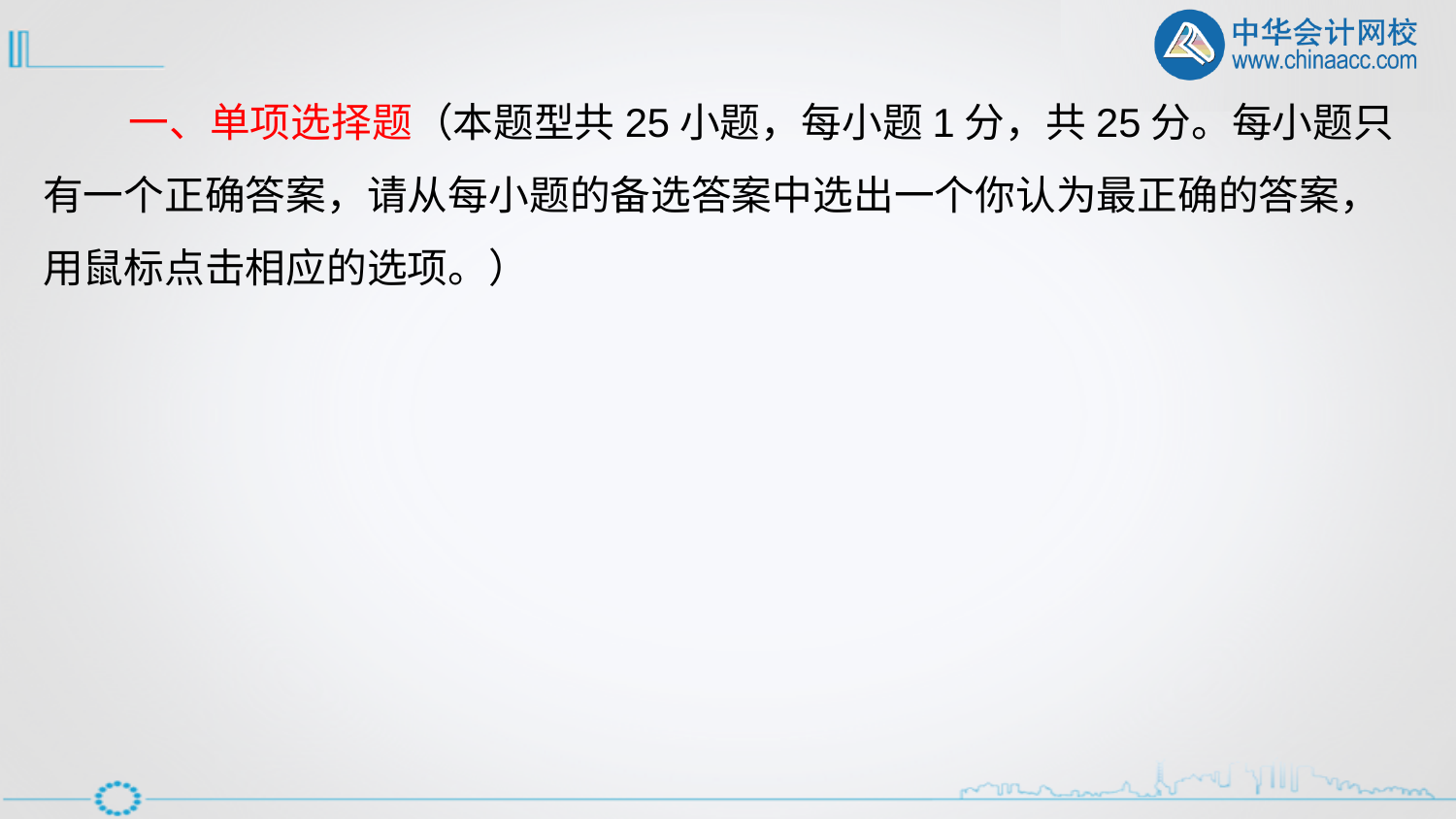

一、单项选择题（本题型共25小题，每小题1分，共25分。每小题只有一个正确答案，请从每小题的备选答案中选出一个你认为最正确的答案，用鼠标点击相应的选项。）